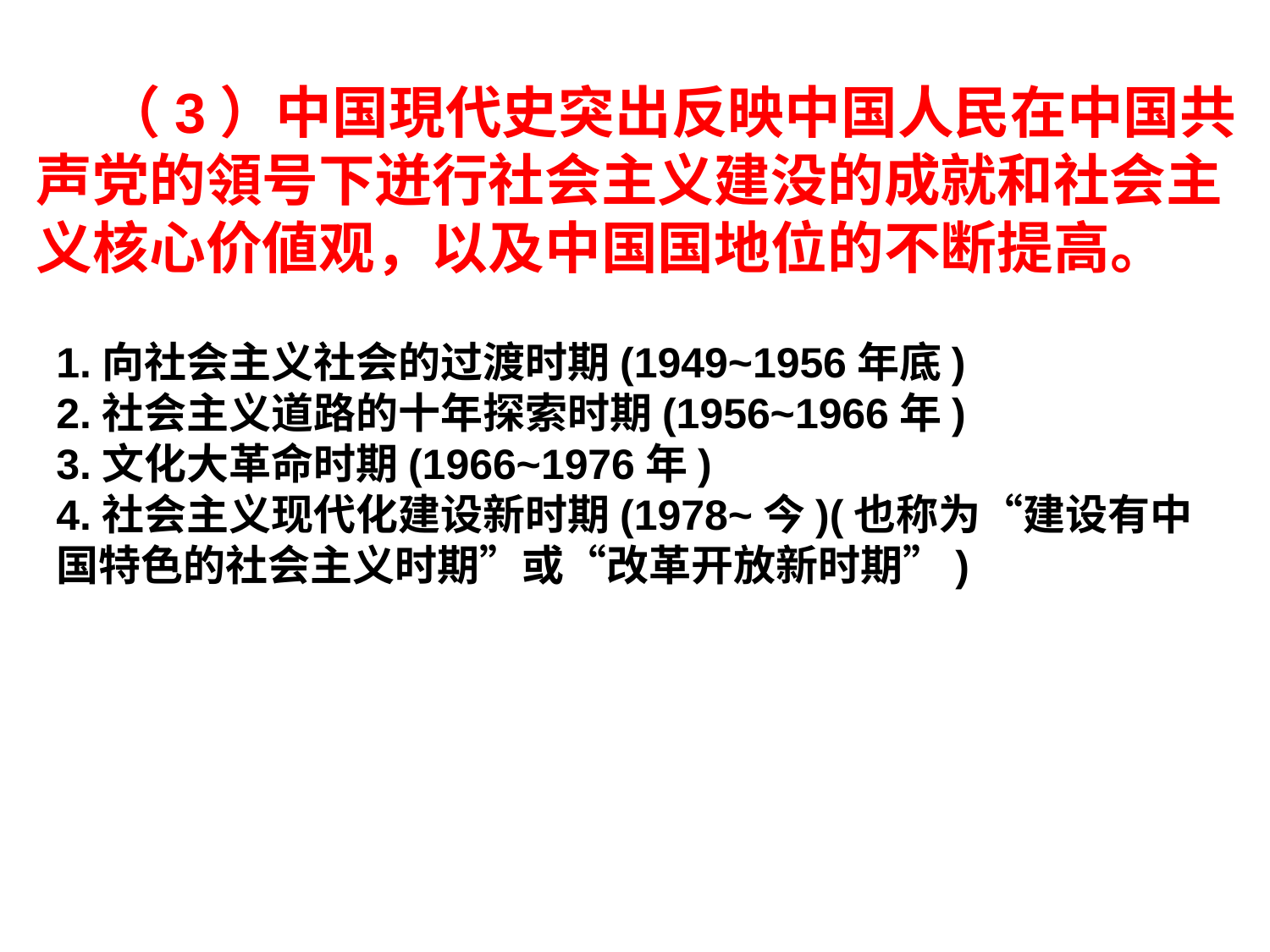

（3）中国現代史突出反映中国人民在中国共声党的領号下迸行社会主义建没的成就和社会主义核心价値观，以及中国国地位的不断提高。

1.向社会主义社会的过渡时期(1949~1956年底)
2.社会主义道路的十年探索时期(1956~1966年)
3.文化大革命时期(1966~1976年)
4.社会主义现代化建设新时期(1978~今)(也称为“建设有中国特色的社会主义时期”或“改革开放新时期”)